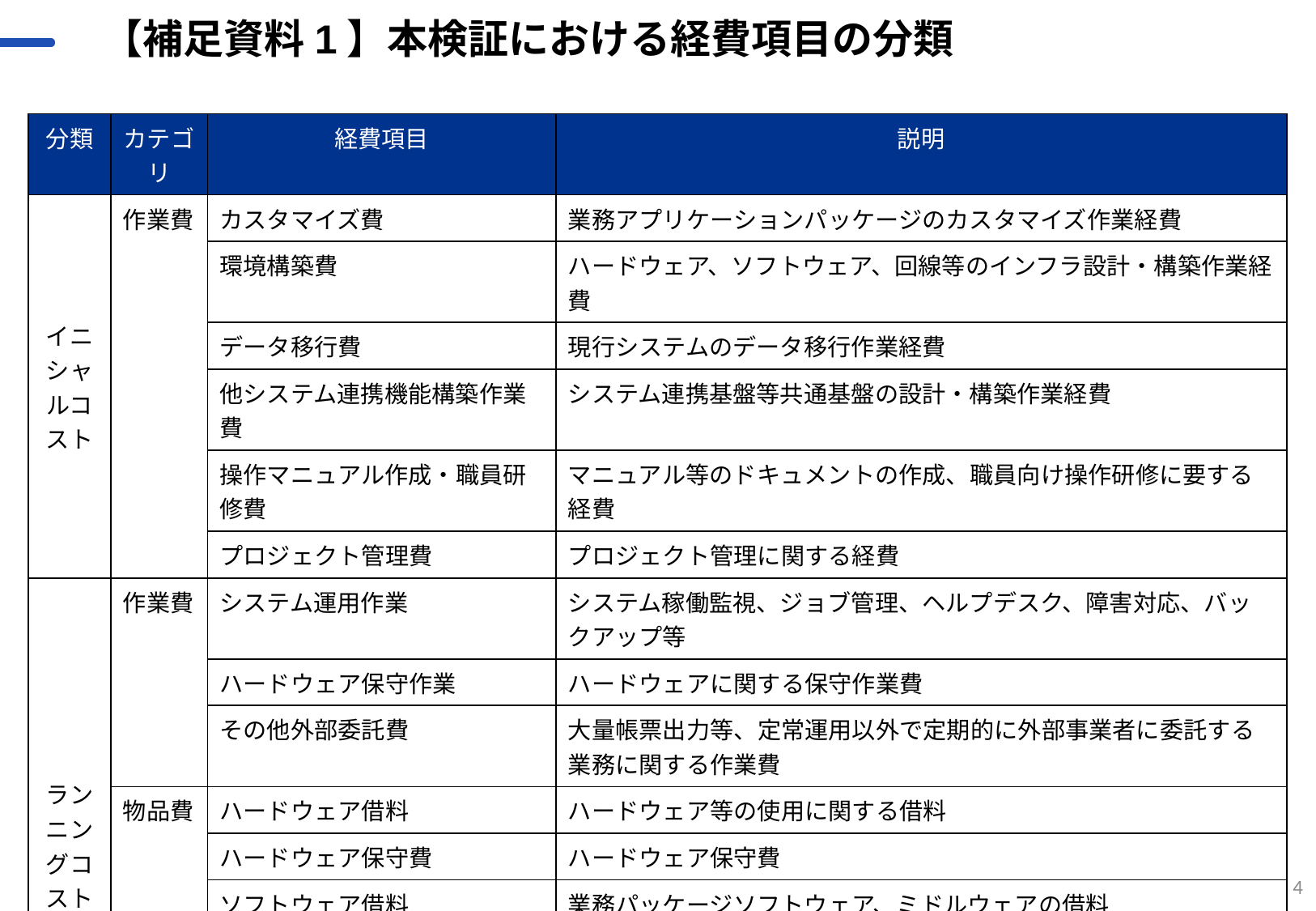

# 【補足資料1】本検証における経費項目の分類
| 分類 | カテゴリ | 経費項目 | 説明 |
| --- | --- | --- | --- |
| イニシャルコスト | 作業費 | カスタマイズ費 | 業務アプリケーションパッケージのカスタマイズ作業経費 |
|  |  | 環境構築費 | ハードウェア、ソフトウェア、回線等のインフラ設計・構築作業経費 |
|  |  | データ移行費 | 現行システムのデータ移行作業経費 |
|  |  | 他システム連携機能構築作業費 | システム連携基盤等共通基盤の設計・構築作業経費 |
|  |  | 操作マニュアル作成・職員研修費 | マニュアル等のドキュメントの作成、職員向け操作研修に要する経費 |
|  |  | プロジェクト管理費 | プロジェクト管理に関する経費 |
| ランニングコスト | 作業費 | システム運用作業 | システム稼働監視、ジョブ管理、ヘルプデスク、障害対応、バックアップ等 |
|  |  | ハードウェア保守作業 | ハードウェアに関する保守作業費 |
|  |  | その他外部委託費 | 大量帳票出力等、定常運用以外で定期的に外部事業者に委託する業務に関する作業費 |
|  | 物品費 | ハードウェア借料 | ハードウェア等の使用に関する借料 |
|  |  | ハードウェア保守費 | ハードウェア保守費 |
|  |  | ソフトウェア借料 | 業務パッケージソフトウェア、ミドルウェアの借料 |
|  |  | ソフトウェア保守費 | 業務パッケージソフトウェア、ミドルウェアの保守費 |
|  |  | データセンター利用費 | データセンター経費 |
|  |  | 通信回線費 | 回線、コロケーション経費 |
|  |  | クラウド利用経費 | CSP（クラウドサービスプロバイダー）の利用料 |
4